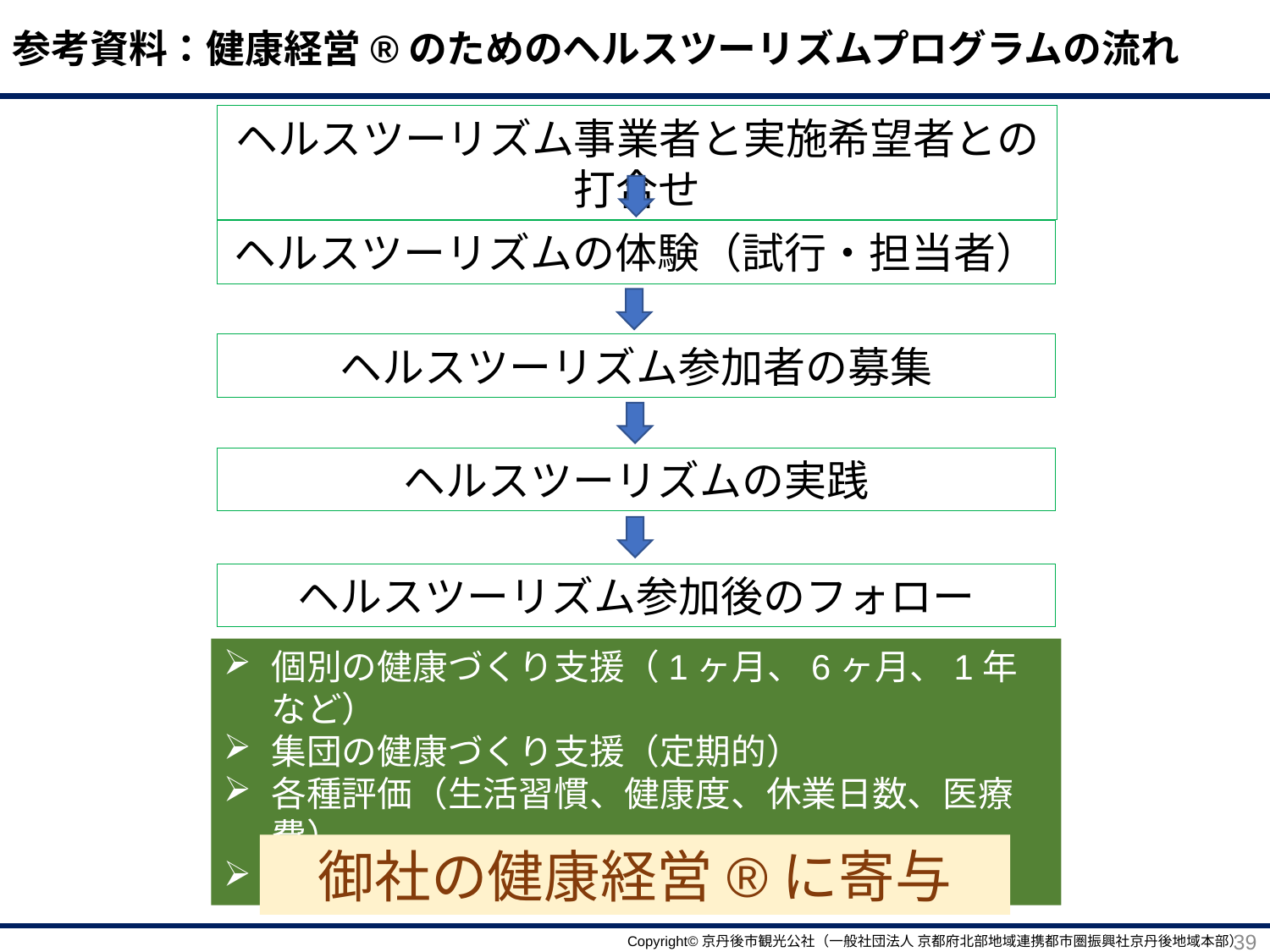

参考資料：健康経営®のためのヘルスツーリズムプログラムの流れ
ヘルスツーリズム事業者と実施希望者との打合せ

ヘルスツーリズムの体験（試行・担当者）

ヘルスツーリズム参加者の募集

ヘルスツーリズムの実践

ヘルスツーリズム参加後のフォロー
個別の健康づくり支援（1ヶ月、6ヶ月、1年など）
集団の健康づくり支援（定期的）
各種評価（生活習慣、健康度、休業日数、医療費）
その他
御社の健康経営®に寄与
39
Copyright©京丹後市観光公社（一般社団法人 京都府北部地域連携都市圏振興社京丹後地域本部）